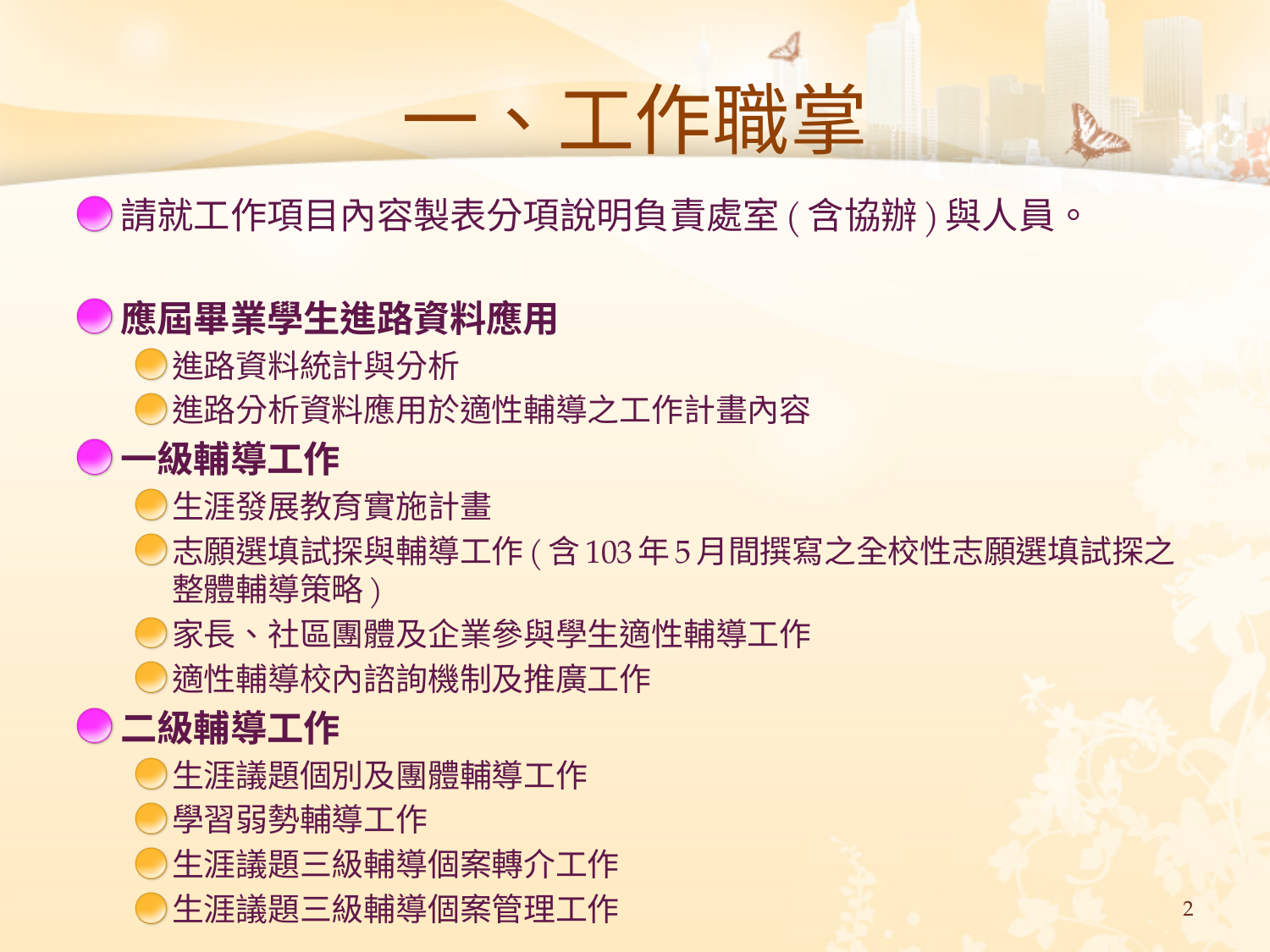

# 一、工作職掌
請就工作項目內容製表分項說明負責處室(含協辦)與人員。

應屆畢業學生進路資料應用
進路資料統計與分析
進路分析資料應用於適性輔導之工作計畫內容
一級輔導工作
生涯發展教育實施計畫
志願選填試探與輔導工作(含103年5月間撰寫之全校性志願選填試探之整體輔導策略)
家長、社區團體及企業參與學生適性輔導工作
適性輔導校內諮詢機制及推廣工作
二級輔導工作
生涯議題個別及團體輔導工作
學習弱勢輔導工作
生涯議題三級輔導個案轉介工作
生涯議題三級輔導個案管理工作

2